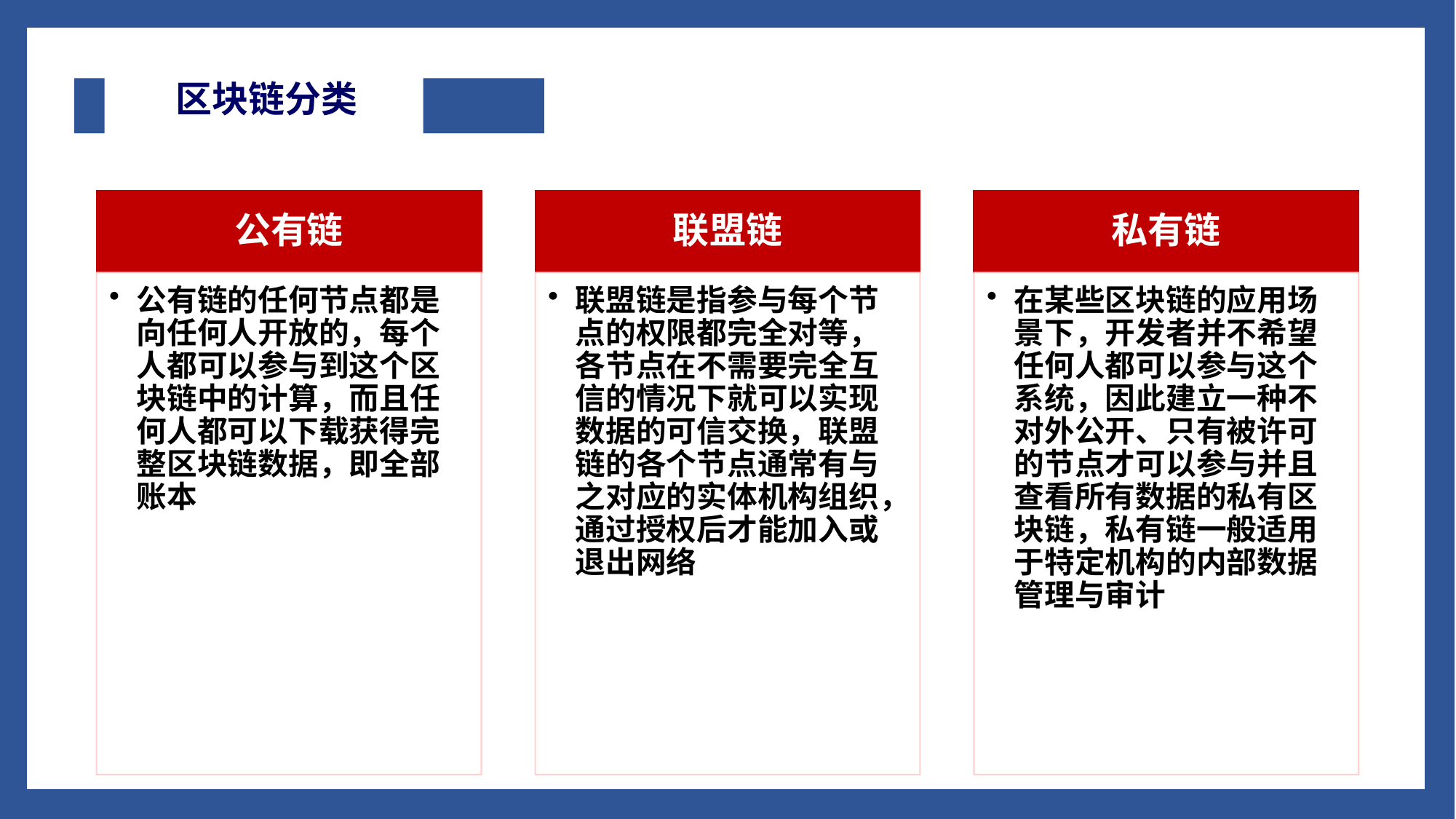

# 区块链分类
公有链
公有链的任何节点都是向任何人开放的，每个人都可以参与到这个区块链中的计算，而且任何人都可以下载获得完整区块链数据，即全部账本
联盟链
联盟链是指参与每个节点的权限都完全对等，各节点在不需要完全互信的情况下就可以实现数据的可信交换，联盟链的各个节点通常有与之对应的实体机构组织，通过授权后才能加入或退出网络
私有链
在某些区块链的应用场景下，开发者并不希望任何人都可以参与这个系统，因此建立一种不对外公开、只有被许可的节点才可以参与并且查看所有数据的私有区块链，私有链一般适用于特定机构的内部数据管理与审计